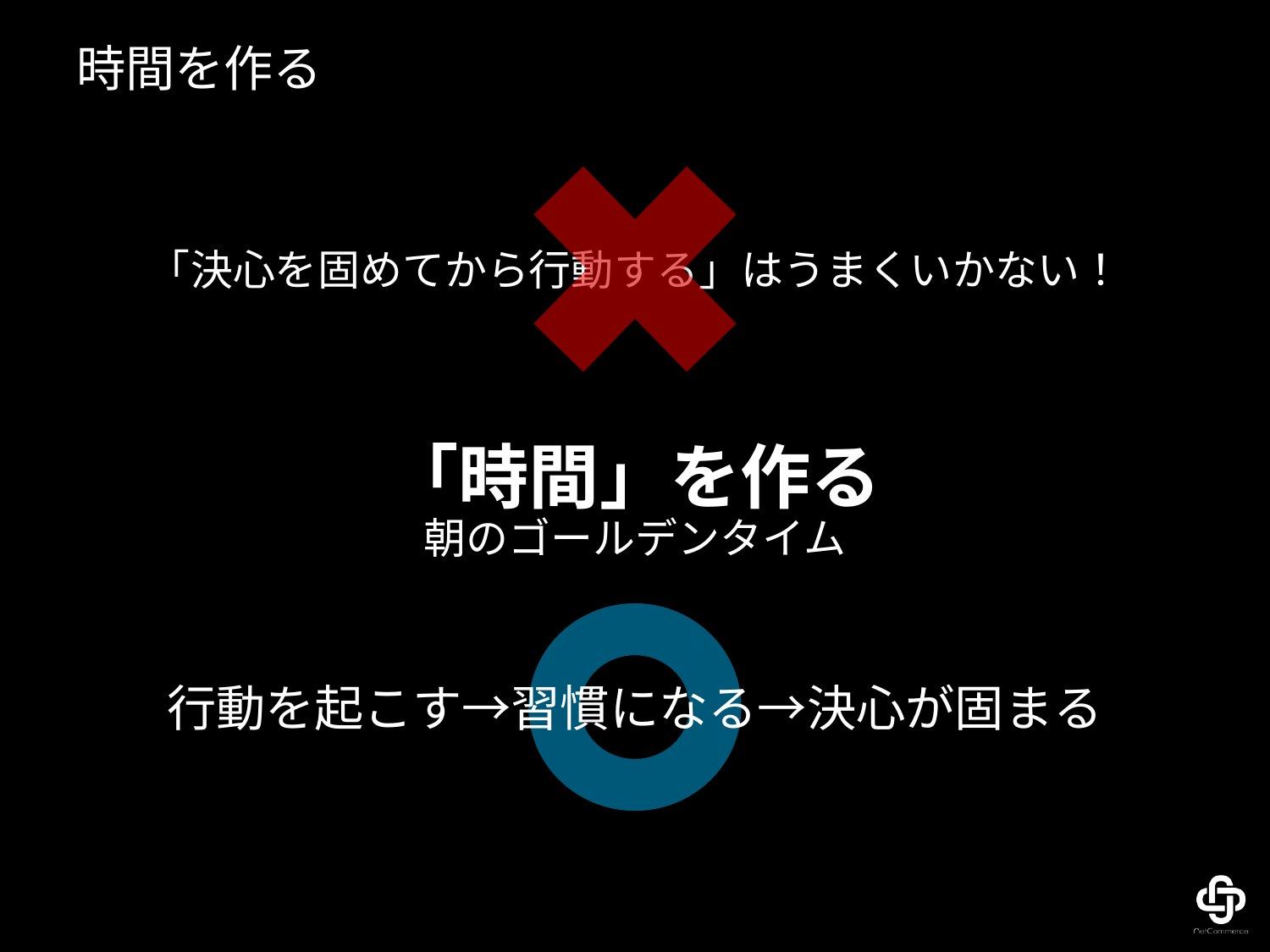

# 時間を作る

「決心を固めてから行動する」はうまくいかない！
「時間」を作る
朝のゴールデンタイム

行動を起こす→習慣になる→決心が固まる